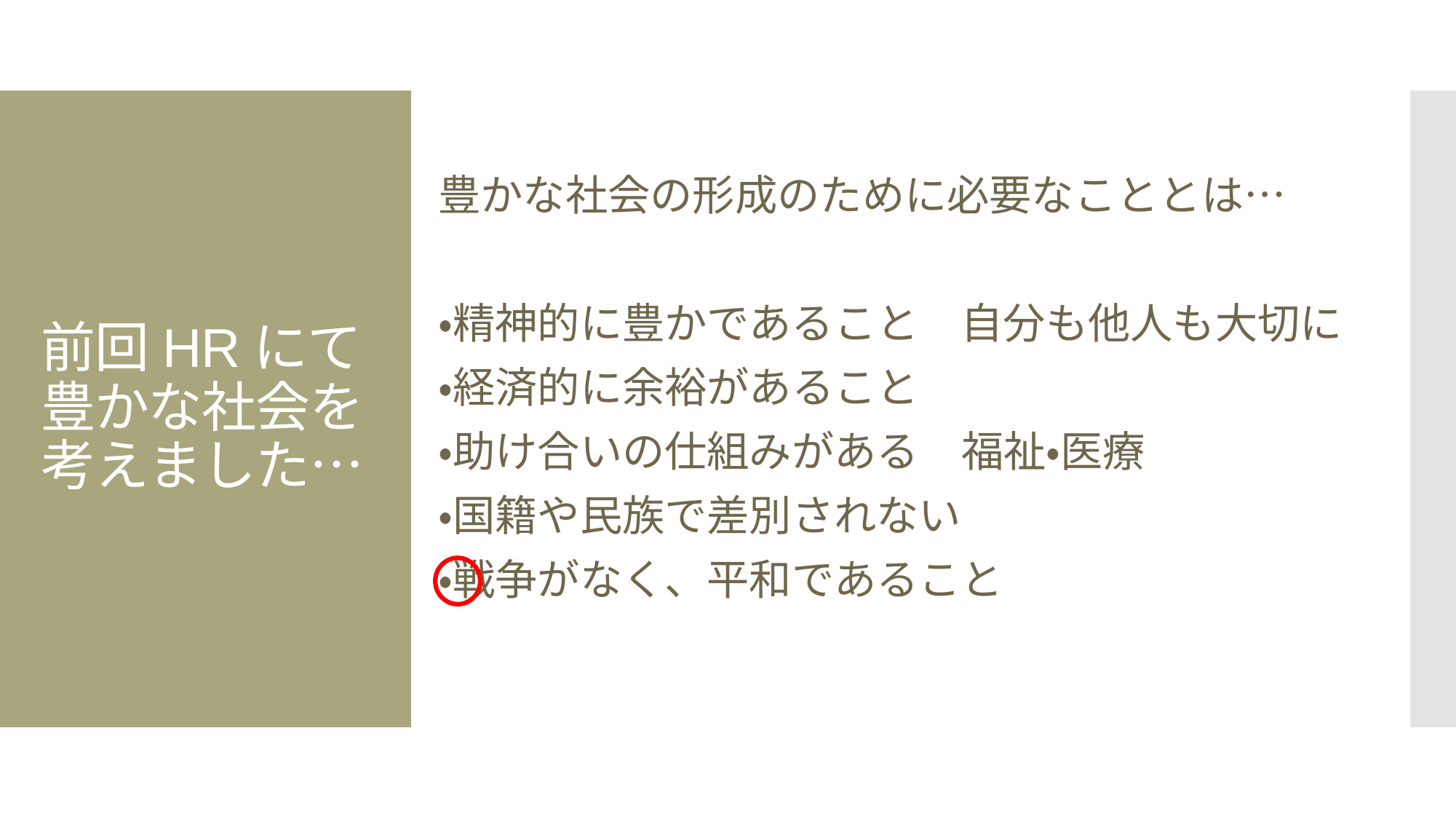

豊かな社会の形成のために必要なこととは…

・精神的に豊かであること　自分も他人も大切に
・経済的に余裕があること
・助け合いの仕組みがある　福祉・医療
・国籍や民族で差別されない
・戦争がなく、平和であること

# 前回HRにて豊かな社会を考えました…